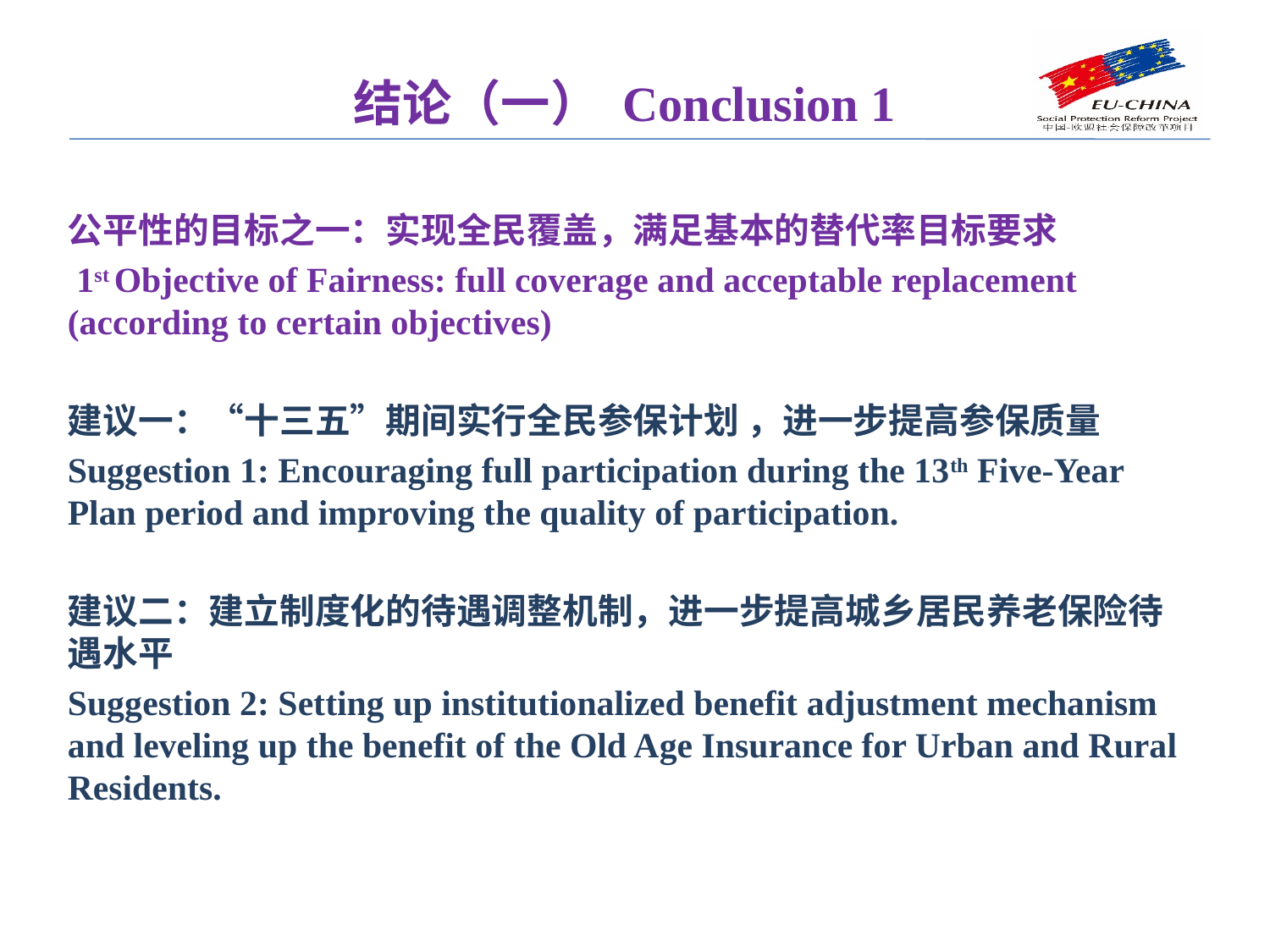

结论（一） Conclusion 1

公平性的目标之一：实现全民覆盖，满足基本的替代率目标要求
 1st Objective of Fairness: full coverage and acceptable replacement (according to certain objectives)

建议一：“十三五”期间实行全民参保计划 ，进一步提高参保质量
Suggestion 1: Encouraging full participation during the 13th Five-Year Plan period and improving the quality of participation.

建议二：建立制度化的待遇调整机制，进一步提高城乡居民养老保险待遇水平
Suggestion 2: Setting up institutionalized benefit adjustment mechanism and leveling up the benefit of the Old Age Insurance for Urban and Rural Residents.